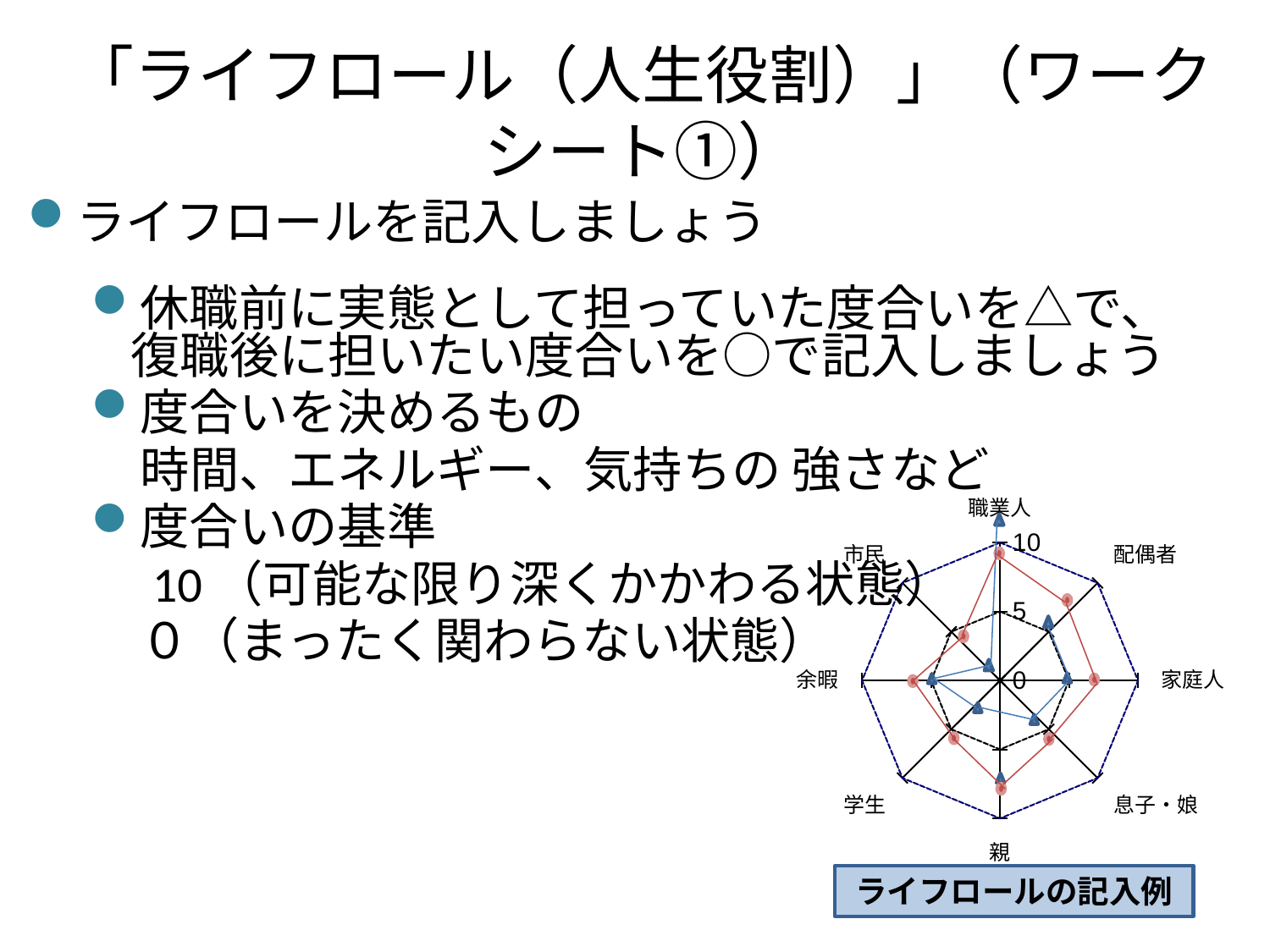

# 「ライフロール（人生役割）」（ワークシート①）
ライフロールを記入しましょう

休職前に実態として担っていた度合いを△で、復職後に担いたい度合いを○で記入しましょう
度合いを決めるもの
　時間、エネルギー、気持ちの 強さなど
度合いの基準
　10（可能な限り深くかかわる状態）
　０（まったく関わらない状態）

### Chart

| Category | あ | い |
|---|---|---|
| 職業人 | 10.0 | 5.0 |
| 配偶者 | 10.0 | 5.0 |
| 家庭人 | 10.0 | 5.0 |
| 息子・娘 | 10.0 | 5.0 |
| 親 | 10.0 | 5.0 |
| 学生 | 10.0 | 5.0 |
| 余暇 | 10.0 | 5.0 |
| 市民 | 10.0 | 5.0 |
ライフロールの記入例